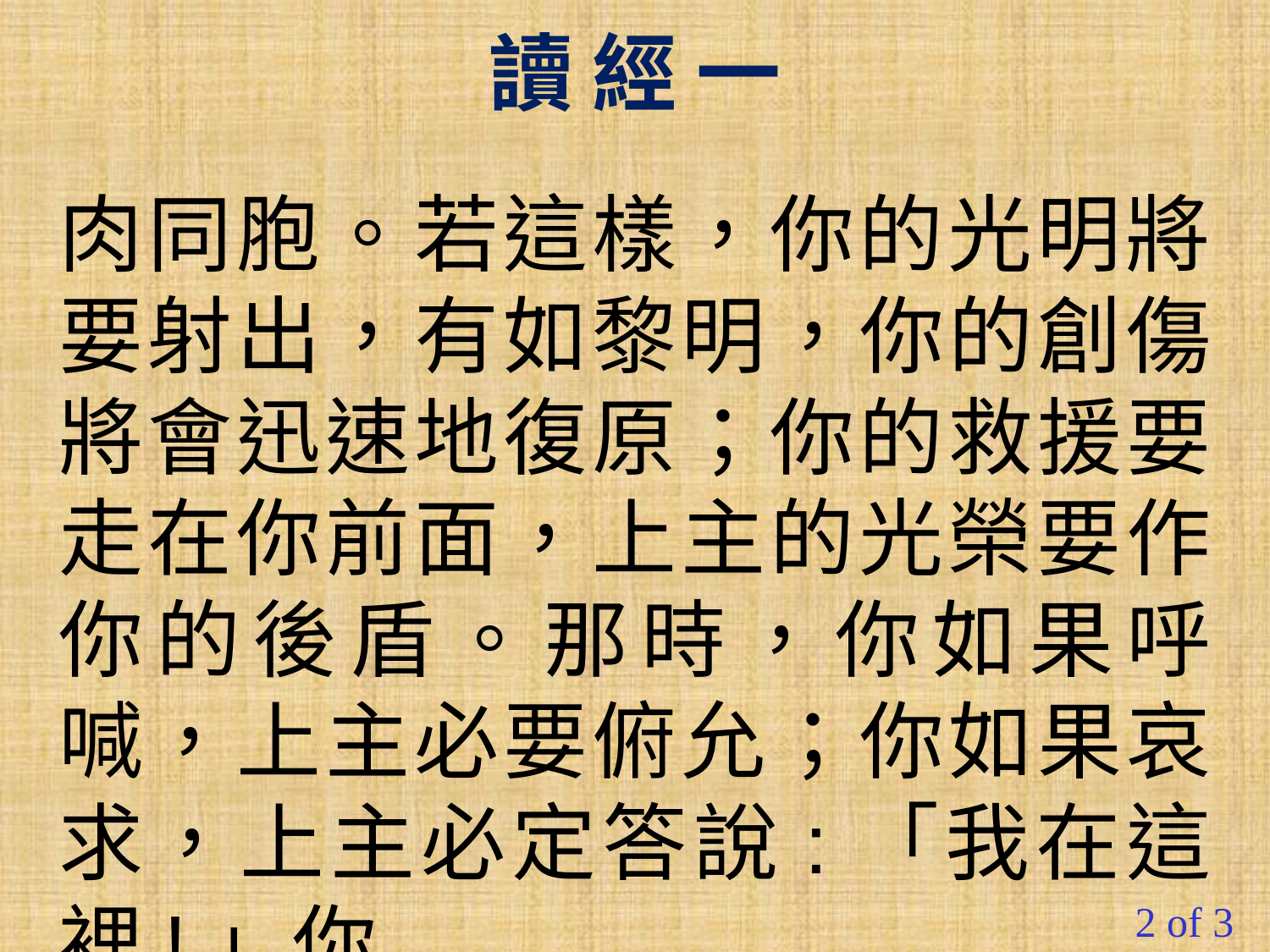

讀 經 一

肉同胞。若這樣，你的光明將要射出，有如黎明，你的創傷將會迅速地復原；你的救援要走在你前面，上主的光榮要作你的後盾。那時，你如果呼喊，上主必要俯允；你如果哀求，上主必定答說:「我在這裡!」你
#
2 of 3